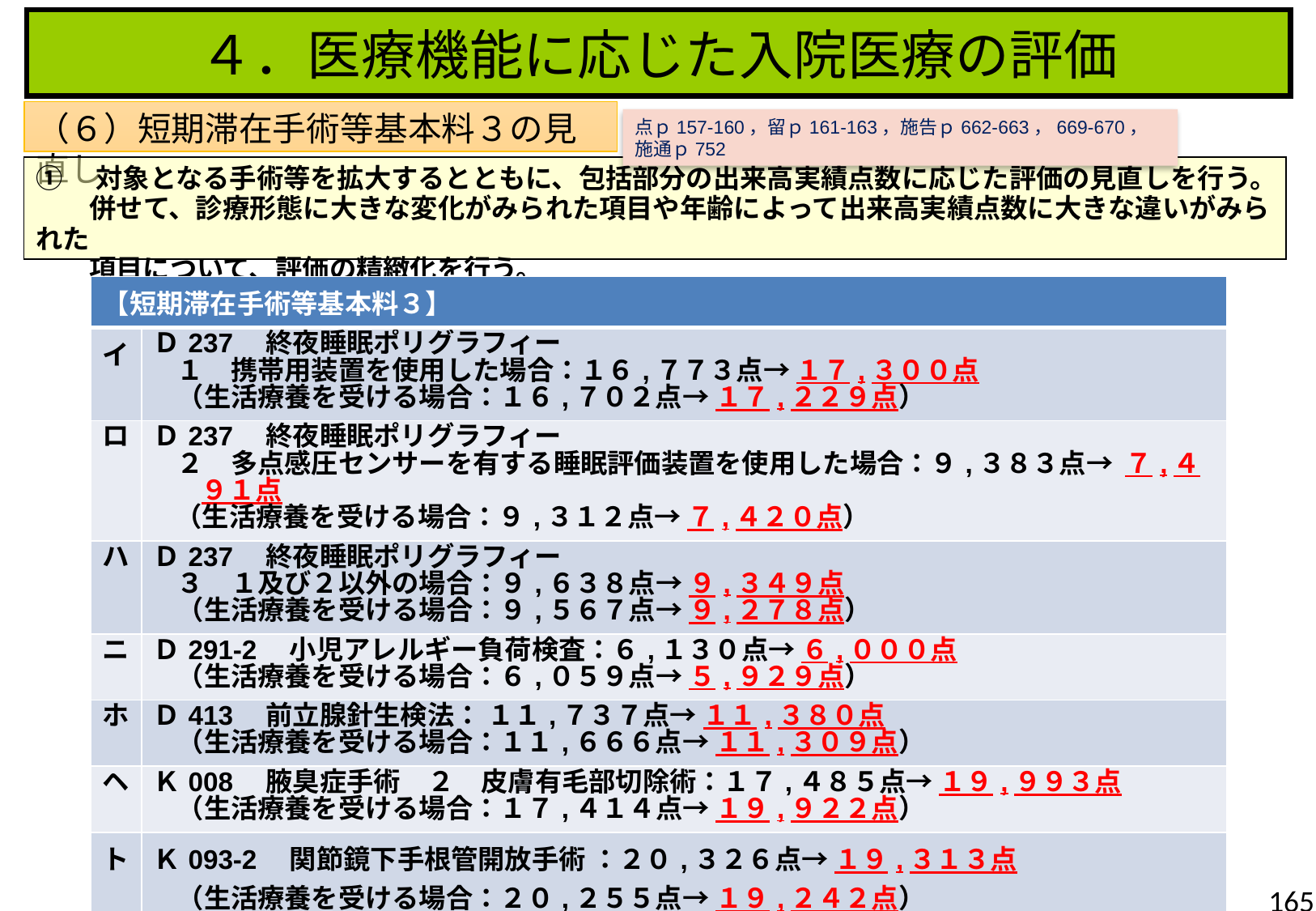

４．医療機能に応じた入院医療の評価
（６）短期滞在手術等基本料３の見直し
点ｐ157-160，留ｐ161-163，施告ｐ662-663，669-670，施通ｐ752
①　対象となる手術等を拡大するとともに、包括部分の出来高実績点数に応じた評価の見直しを行う。
　　併せて、診療形態に大きな変化がみられた項目や年齢によって出来高実績点数に大きな違いがみられた
　　項目について、評価の精緻化を行う。
| 【短期滞在手術等基本料３】 |  |
| --- | --- |
| イ | Ｄ237　終夜睡眠ポリグラフィー １　携帯用装置を使用した場合：１６,７７３点→ １７,３００点 （生活療養を受ける場合：１６,７０２点→ １７,２２９点） |
| ロ | Ｄ237　終夜睡眠ポリグラフィー ２　多点感圧センサーを有する睡眠評価装置を使用した場合：９,３８３点→ ７,４９１点 （生活療養を受ける場合：９,３１２点→ ７,４２０点） |
| ハ | Ｄ237　終夜睡眠ポリグラフィー ３　１及び２以外の場合：９,６３８点→ ９,３４９点 （生活療養を受ける場合：９,５６７点→ ９,２７８点） |
| ニ | Ｄ291-2　小児アレルギー負荷検査：６,１３０点→ ６,０００点 （生活療養を受ける場合：６,０５９点→ ５,９２９点） |
| ホ | Ｄ413　前立腺針生検法： １１,７３７点→ １１,３８０点 （生活療養を受ける場合：１１,６６６点→ １１,３０９点） |
| ヘ | Ｋ008　腋臭症手術　２　皮膚有毛部切除術：１７,４８５点→ １９,９９３点 （生活療養を受ける場合：１７,４１４点→ １９,９２２点） |
| ト | Ｋ093-2　関節鏡下手根管開放手術 ：２０,３２６点→ １９,３１３点 （生活療養を受ける場合：２０,２５５点→ １９,２４２点） |
165